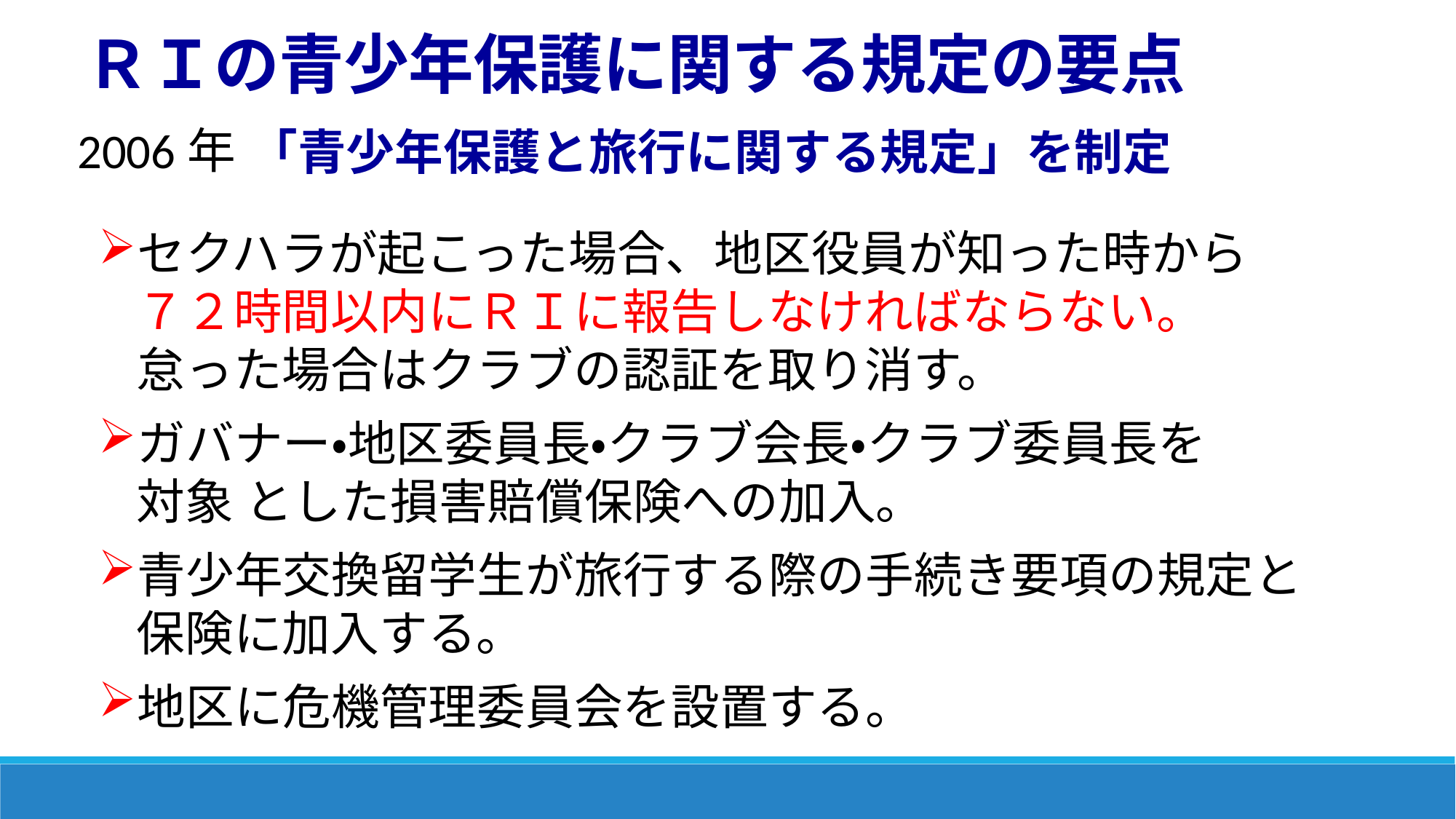

ＲＩの青少年保護に関する規定の要点
2006年
「青少年保護と旅行に関する規定」を制定
セクハラが起こった場合、地区役員が知った時から
 ７２時間以内にＲＩに報告しなければならない。
 怠った場合はクラブの認証を取り消す。
ガバナー・地区委員長・クラブ会長・クラブ委員長を
 対象 とした損害賠償保険への加入。
青少年交換留学生が旅行する際の手続き要項の規定と
 保険に加入する。
地区に危機管理委員会を設置する。